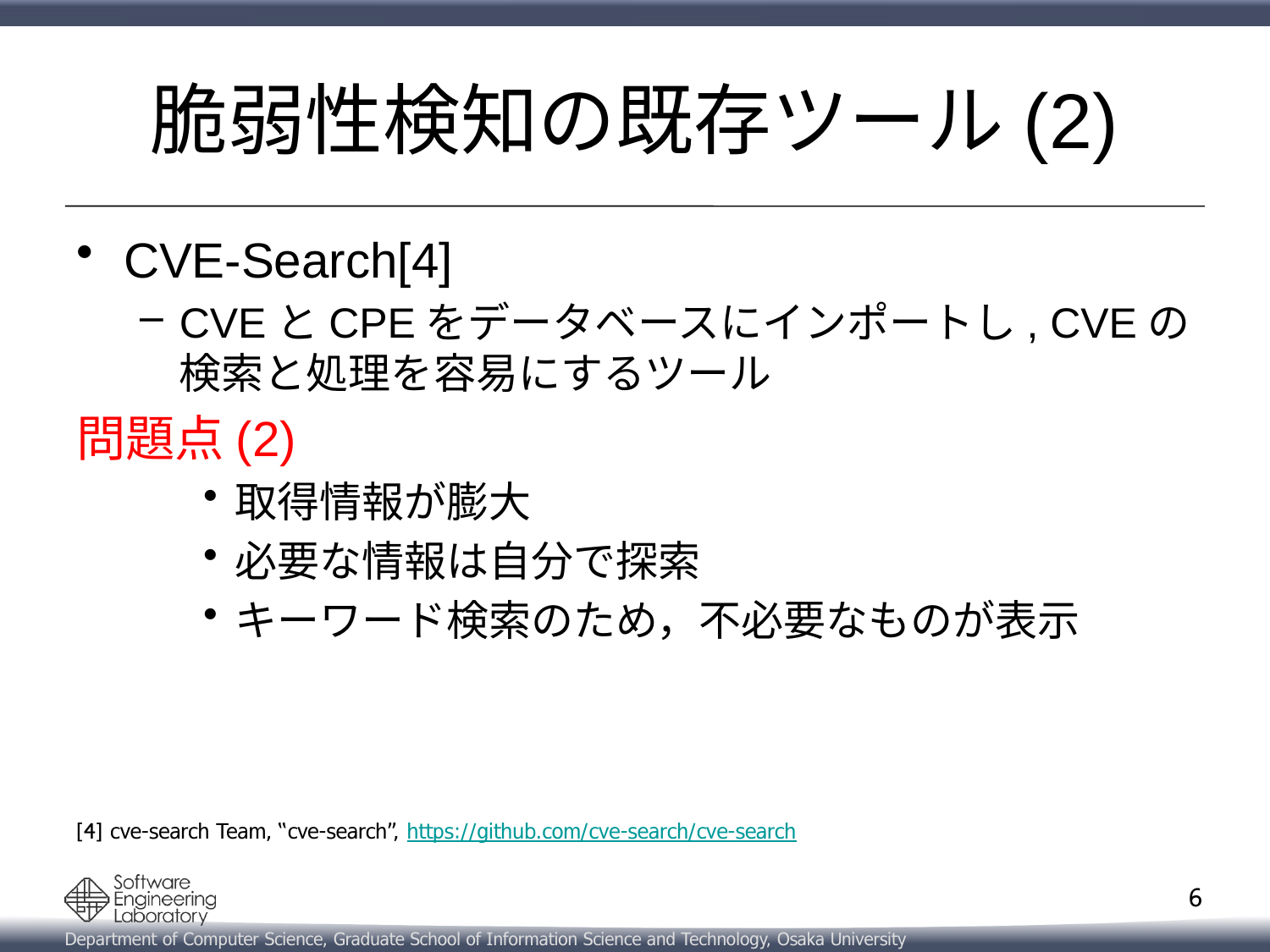

# 脆弱性検知の既存ツール(2)
CVE-Search[4]
CVEとCPEをデータベースにインポートし, CVEの検索と処理を容易にするツール
問題点(2)
取得情報が膨大
必要な情報は自分で探索
キーワード検索のため，不必要なものが表示
[4] cve-search Team, “cve-search”, https://github.com/cve-search/cve-search
6